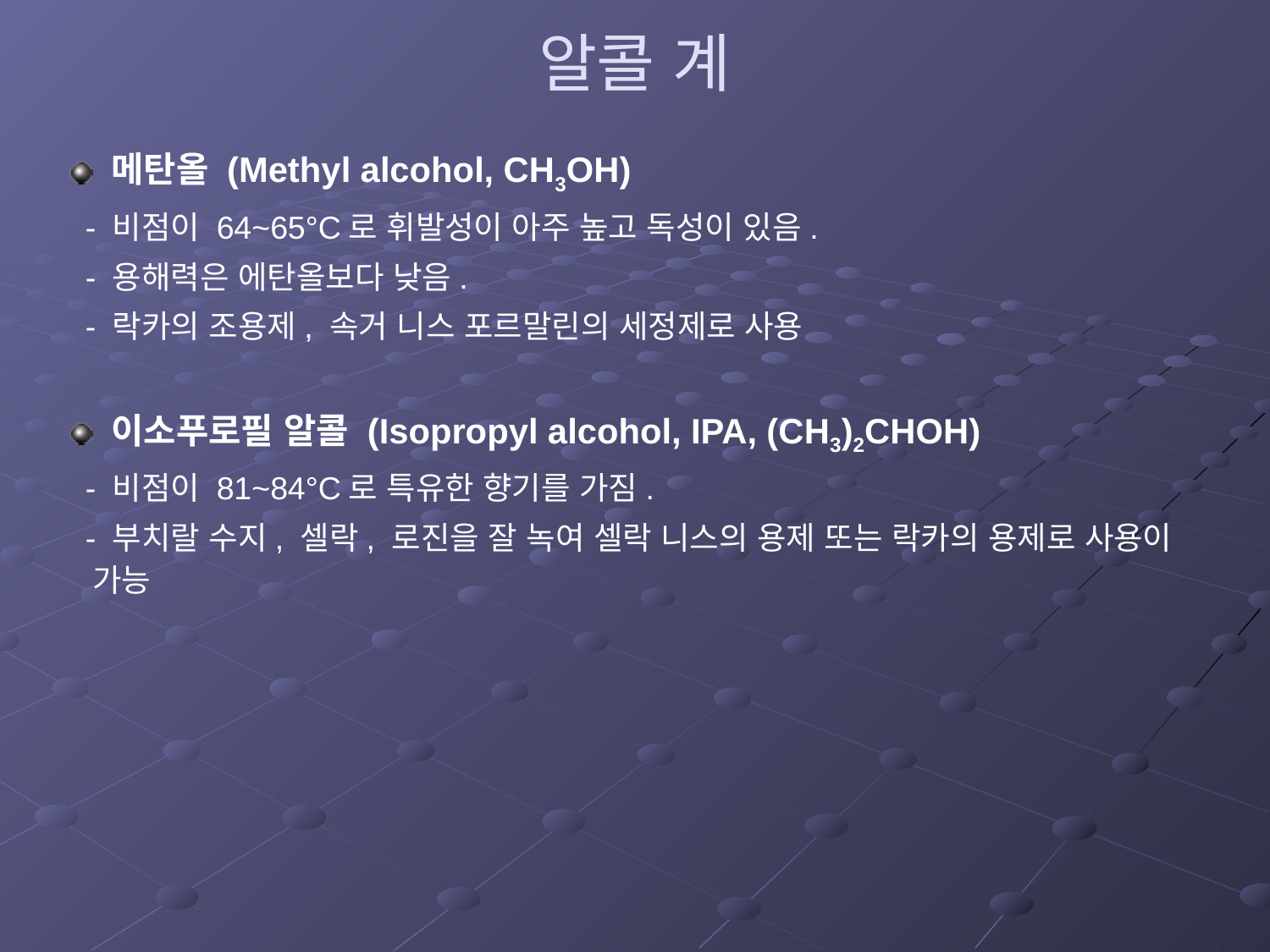

# 알콜 계
 메탄올 (Methyl alcohol, CH3OH)
  - 비점이 64~65°C로 휘발성이 아주 높고 독성이 있음.
  - 용해력은 에탄올보다 낮음.
  - 락카의 조용제, 속거 니스 포르말린의 세정제로 사용

 이소푸로필 알콜 (Isopropyl alcohol, IPA, (CH3)2CHOH)
  - 비점이 81~84°C로 특유한 향기를 가짐.
  - 부치랄 수지, 셀락, 로진을 잘 녹여 셀락 니스의 용제 또는 락카의 용제로 사용이 가능